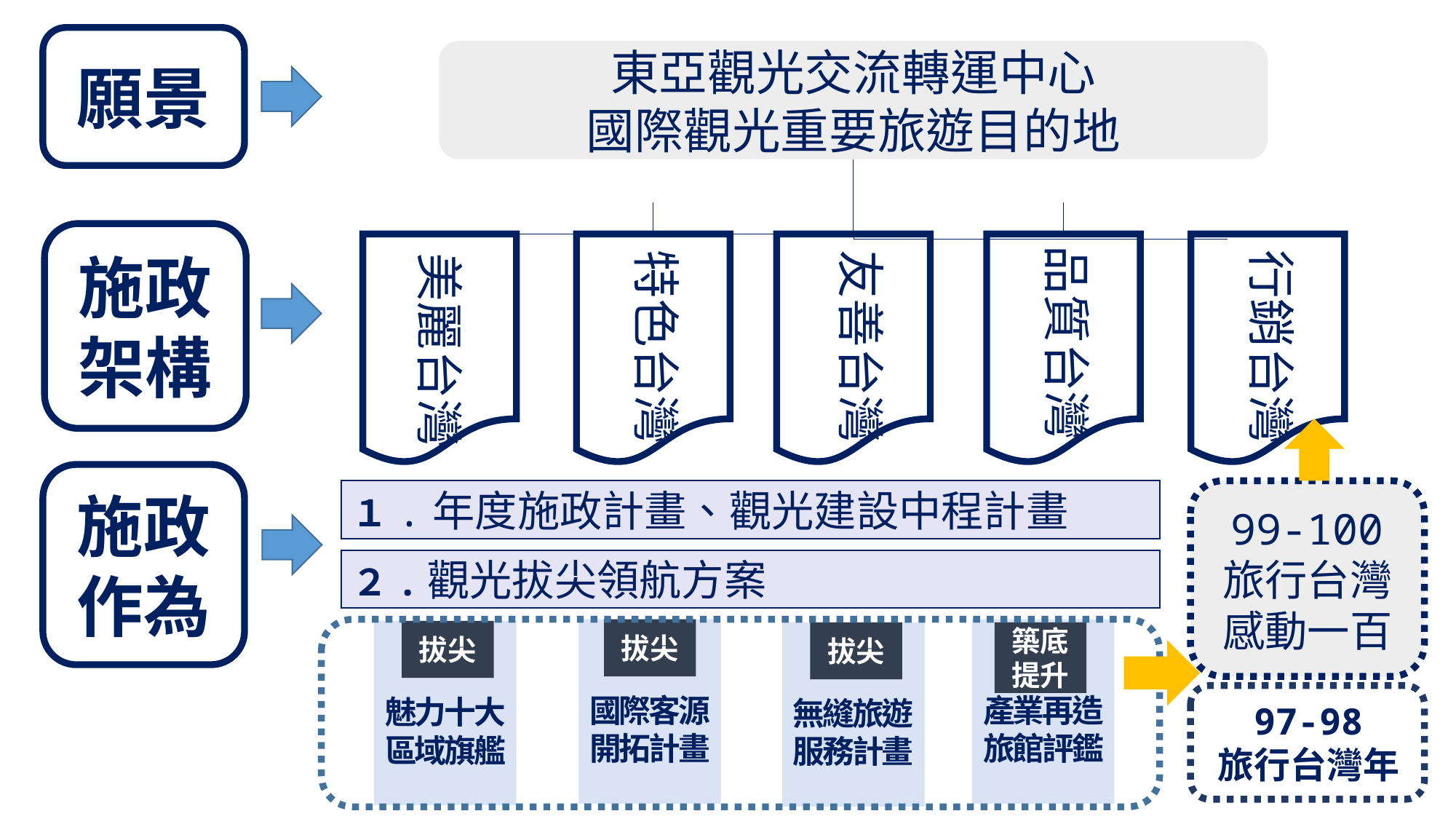

願景
東亞觀光交流轉運中心
國際觀光重要旅遊目的地

品質台灣
特色台灣
友善台灣
行銷台灣
美麗台灣

施政
架構

施政作為
１.年度施政計畫、觀光建設中程計畫
99-100
旅行台灣
感動一百

２.觀光拔尖領航方案

國際客源
開拓計畫
拔尖

產業再造
旅館評鑑
築底提升

魅力十大
區域旗艦
拔尖

無縫旅遊
服務計畫
拔尖

97-98
旅行台灣年